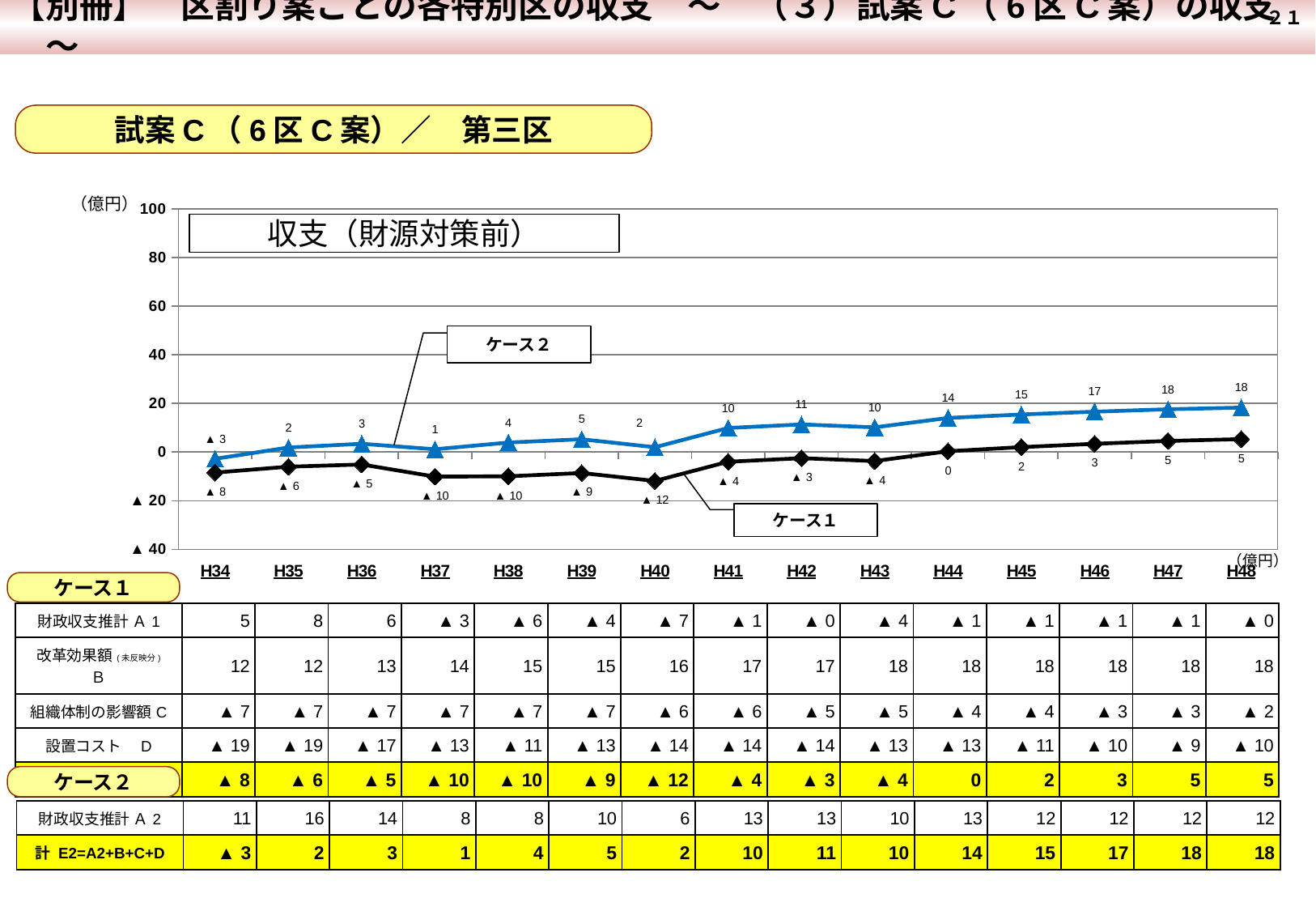

【別冊】　区割り案ごとの各特別区の収支　～　（３）試案C（6区C案）の収支　～
 ２１
試案C（6区C案）／　第三区

### Chart

| Category | 計 E=A'+B+C+D | 計 E=A+B+C+D |
|---|---|---|
| H34 | -2.757552986053444 | -8.426982986053446 |
| H35 | 1.8739931501498024 | -6.000366849850197 |
| H36 | 3.4056361958371664 | -5.099843804162834 |
| H37 | 1.1426406157332956 | -10.09413938426671 |
| H38 | 3.91265159300099 | -9.949348406999013 |
| H39 | 5.267752338607608 | -8.59424766139239 |
| H40 | 1.9988869457825418 | -11.863113054217461 |
| H41 | 9.884340504107954 | -3.977669495892049 |
| H42 | 11.357672177326531 | -2.5043278226734733 |
| H43 | 10.164378715544057 | -3.6976212844559484 |
| H44 | 14.030414807791054 | 0.3458748077910485 |
| H45 | 15.450672277994386 | 2.0382422779943843 |
| H46 | 16.59970990214765 | 3.4014199021476577 |
| H47 | 17.588738966046904 | 4.566288966046913 |
| H48 | 18.264555614200226 | 5.326515614200221 |
（億円）
収支（財源対策前）
ケース２
ケース１
（億円）
ケース１
| 財政収支推計 Ａ1 | 5 | 8 | 6 | ▲ 3 | ▲ 6 | ▲ 4 | ▲ 7 | ▲ 1 | ▲ 0 | ▲ 4 | ▲ 1 | ▲ 1 | ▲ 1 | ▲ 1 | ▲ 0 |
| --- | --- | --- | --- | --- | --- | --- | --- | --- | --- | --- | --- | --- | --- | --- | --- |
| 改革効果額(未反映分) Ｂ | 12 | 12 | 13 | 14 | 15 | 15 | 16 | 17 | 17 | 18 | 18 | 18 | 18 | 18 | 18 |
| 組織体制の影響額C | ▲ 7 | ▲ 7 | ▲ 7 | ▲ 7 | ▲ 7 | ▲ 7 | ▲ 6 | ▲ 6 | ▲ 5 | ▲ 5 | ▲ 4 | ▲ 4 | ▲ 3 | ▲ 3 | ▲ 2 |
| 設置コスト　D | ▲ 19 | ▲ 19 | ▲ 17 | ▲ 13 | ▲ 11 | ▲ 13 | ▲ 14 | ▲ 14 | ▲ 14 | ▲ 13 | ▲ 13 | ▲ 11 | ▲ 10 | ▲ 9 | ▲ 10 |
| 計 E1=A1+B+C+D | ▲ 8 | ▲ 6 | ▲ 5 | ▲ 10 | ▲ 10 | ▲ 9 | ▲ 12 | ▲ 4 | ▲ 3 | ▲ 4 | 0 | 2 | 3 | 5 | 5 |
ケース２
| 財政収支推計 Ａ2 | 11 | 16 | 14 | 8 | 8 | 10 | 6 | 13 | 13 | 10 | 13 | 12 | 12 | 12 | 12 |
| --- | --- | --- | --- | --- | --- | --- | --- | --- | --- | --- | --- | --- | --- | --- | --- |
| 計 E2=A2+B+C+D | ▲ 3 | 2 | 3 | 1 | 4 | 5 | 2 | 10 | 11 | 10 | 14 | 15 | 17 | 18 | 18 |